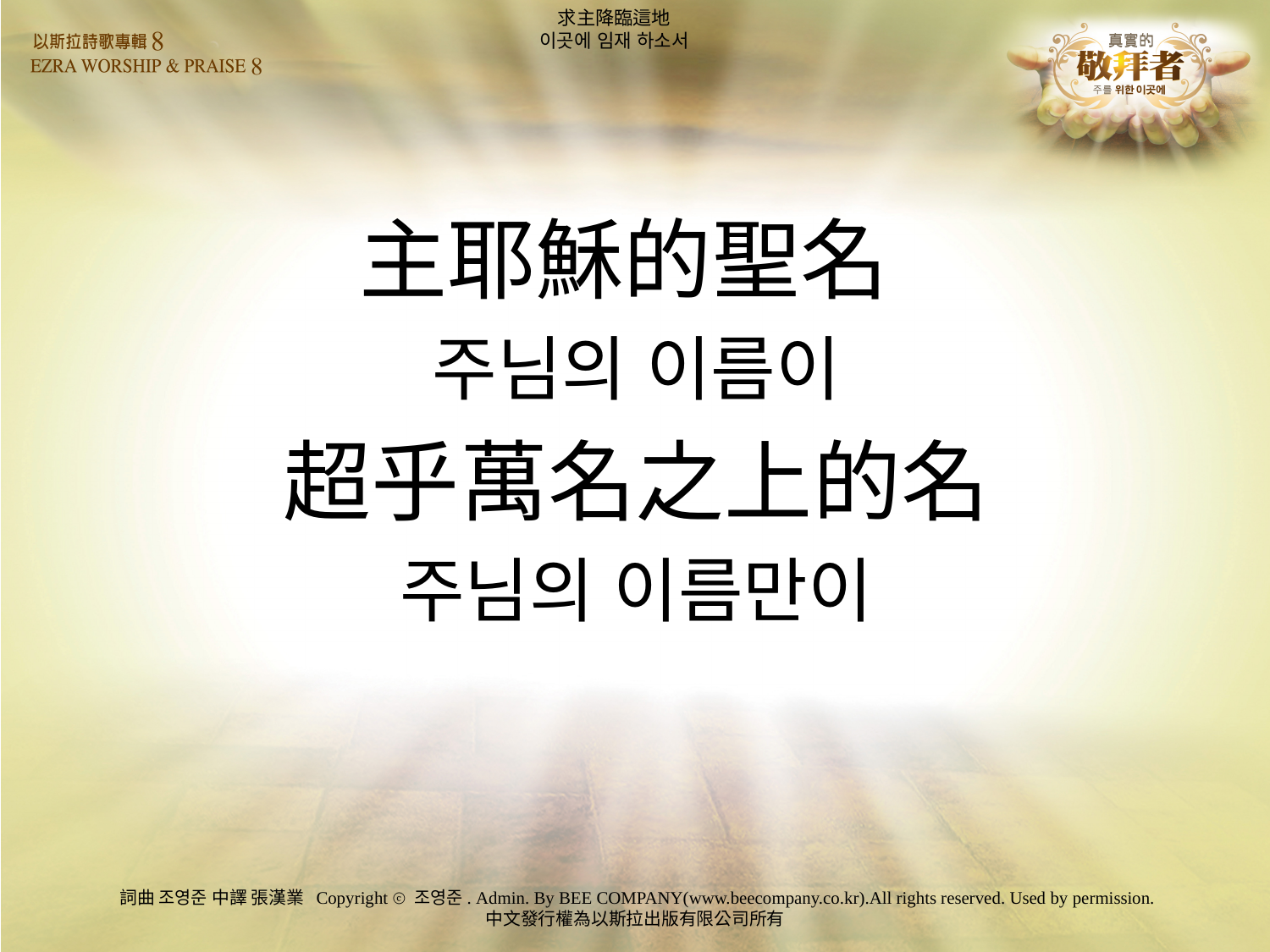

# 求主降臨這地 이곳에 임재 하소서
主耶穌的聖名
주님의 이름이
超乎萬名之上的名
주님의 이름만이
詞曲 조영준 中譯 張漢業  Copyright ⓒ 조영준. Admin. By BEE COMPANY(www.beecompany.co.kr).All rights reserved. Used by permission.
中文發行權為以斯拉出版有限公司所有